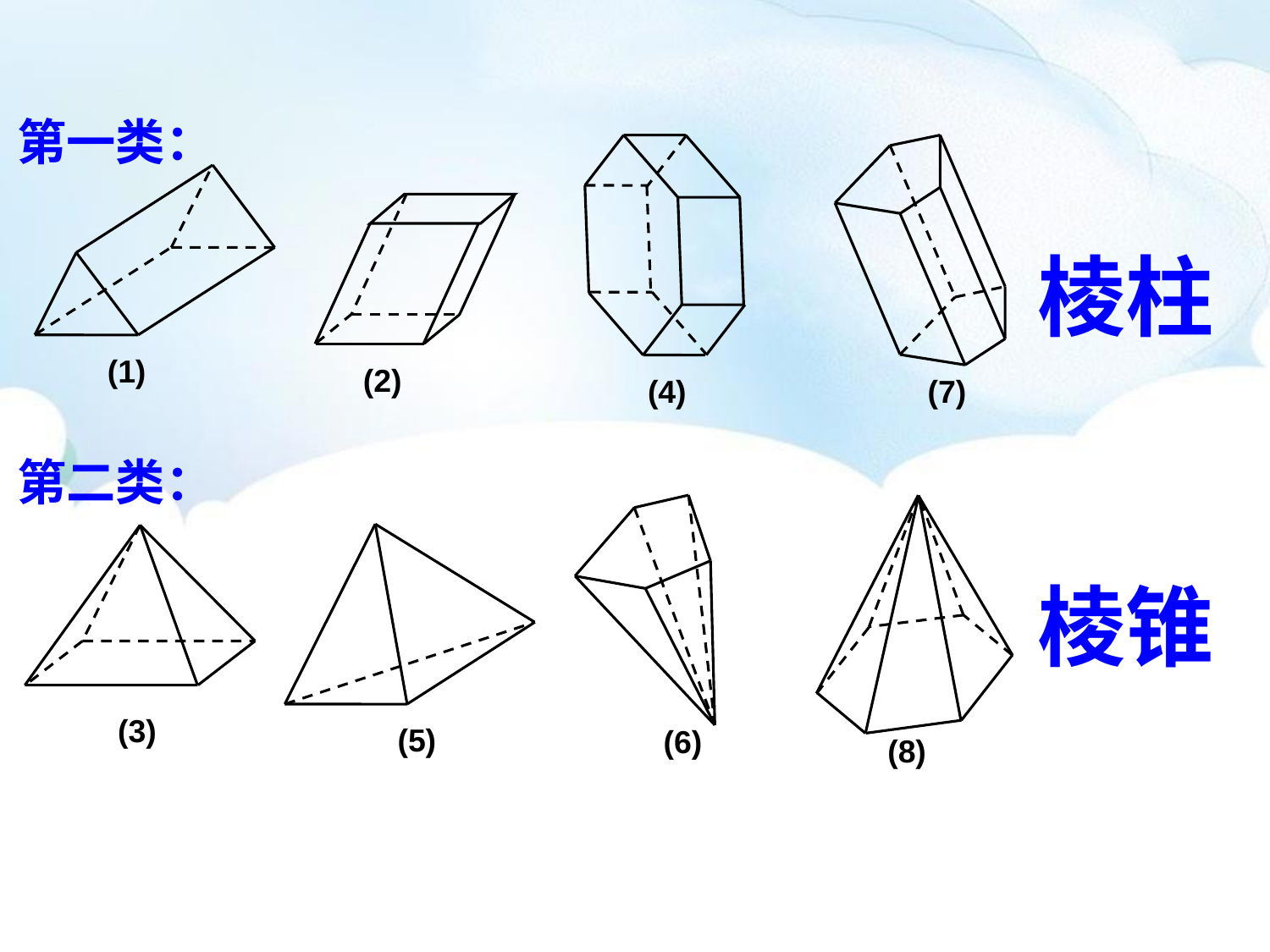

第一类：

(4)

(7)

(1)

(2)
棱柱
第二类：

(6)

(8)

(5)

(3)
棱锥